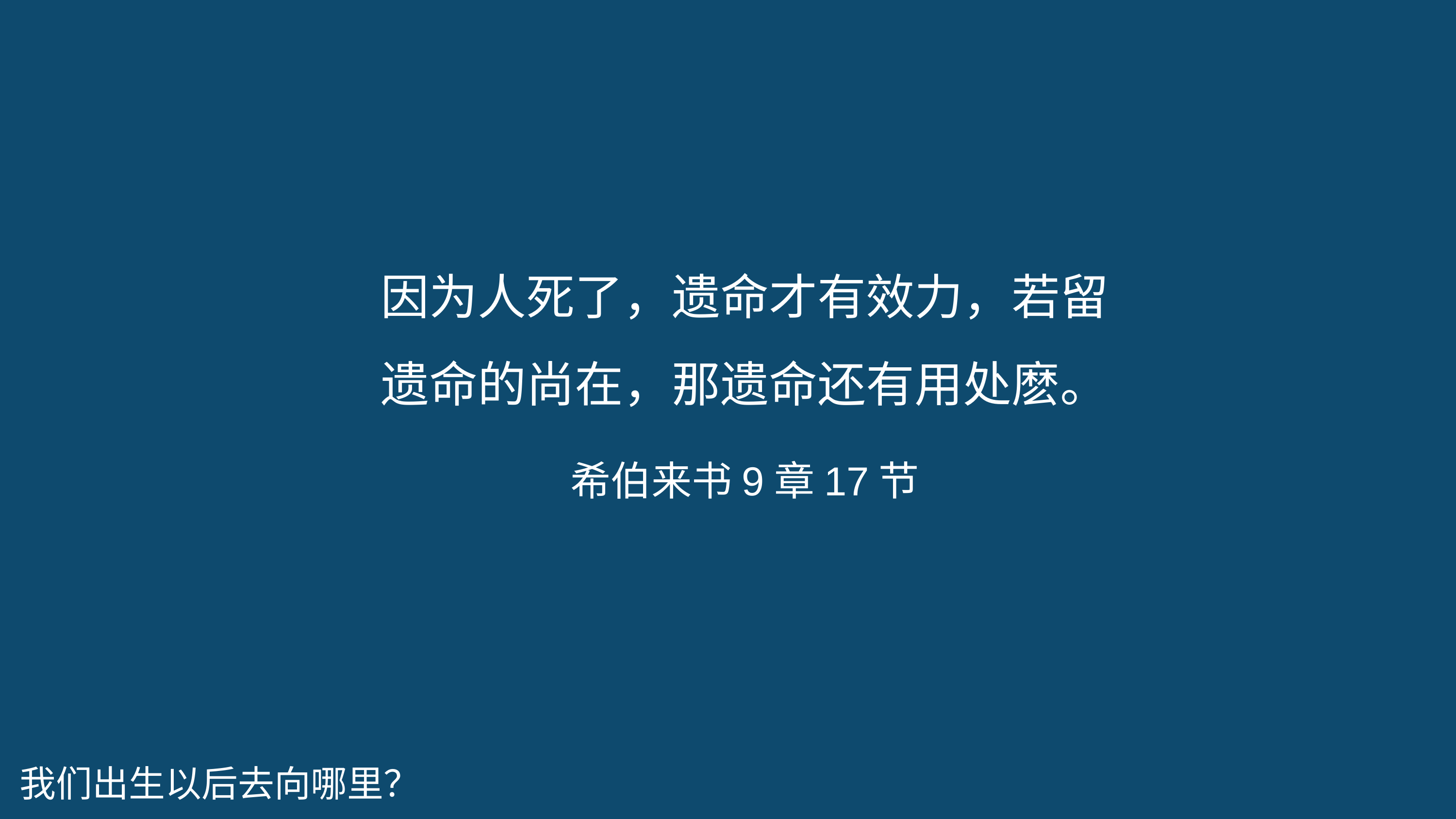

因为人死了，遗命才有效力，若留遗命的尚在，那遗命还有用处麽。

希伯来书9章17节
我们出生以后去向哪里？